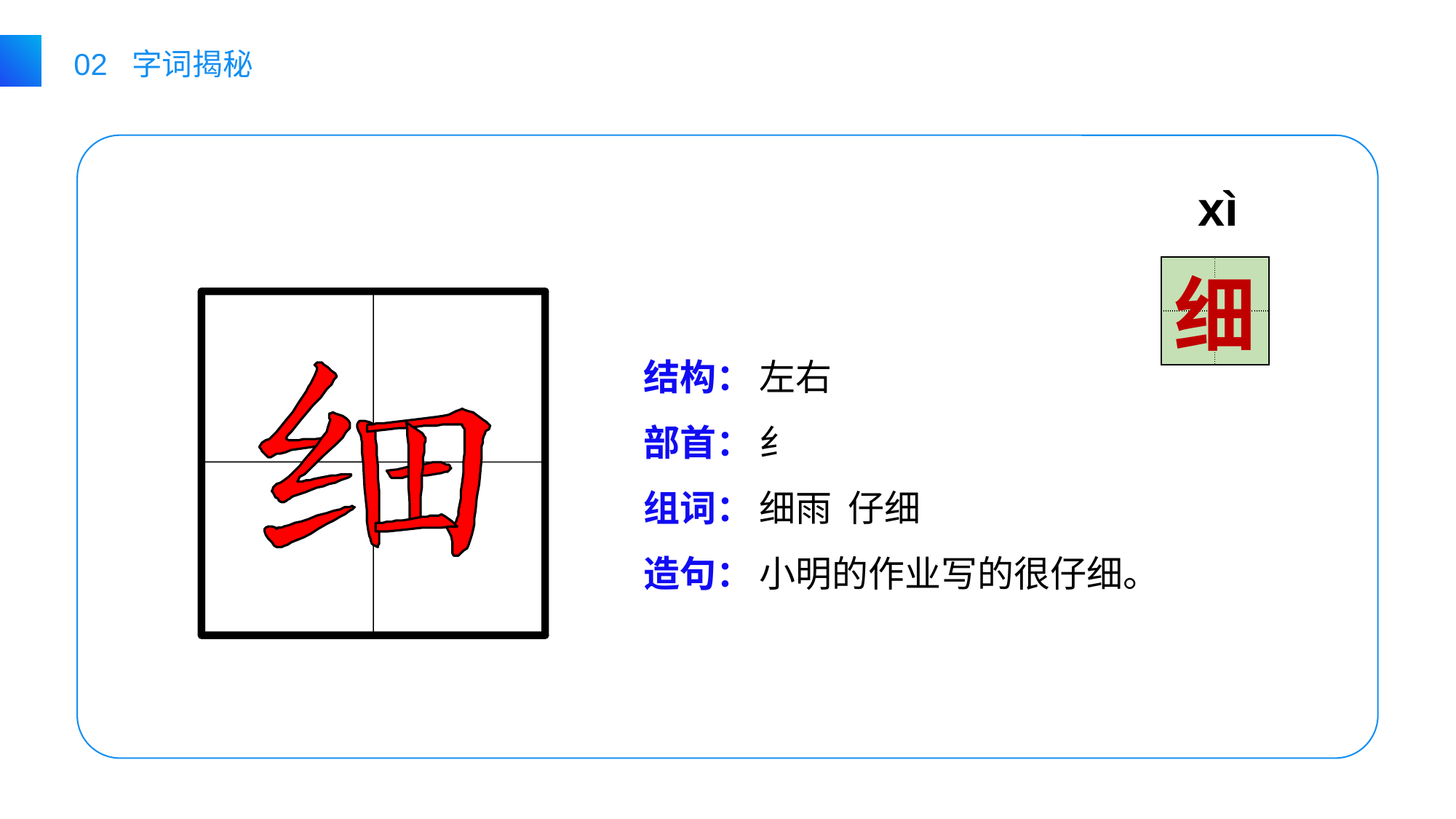

02  字词揭秘

xì
|  |  |
| --- | --- |
|  |  |
细

结构：
部首：
组词：
造句：

左右
纟
细雨  仔细
小明的作业写的很仔细。